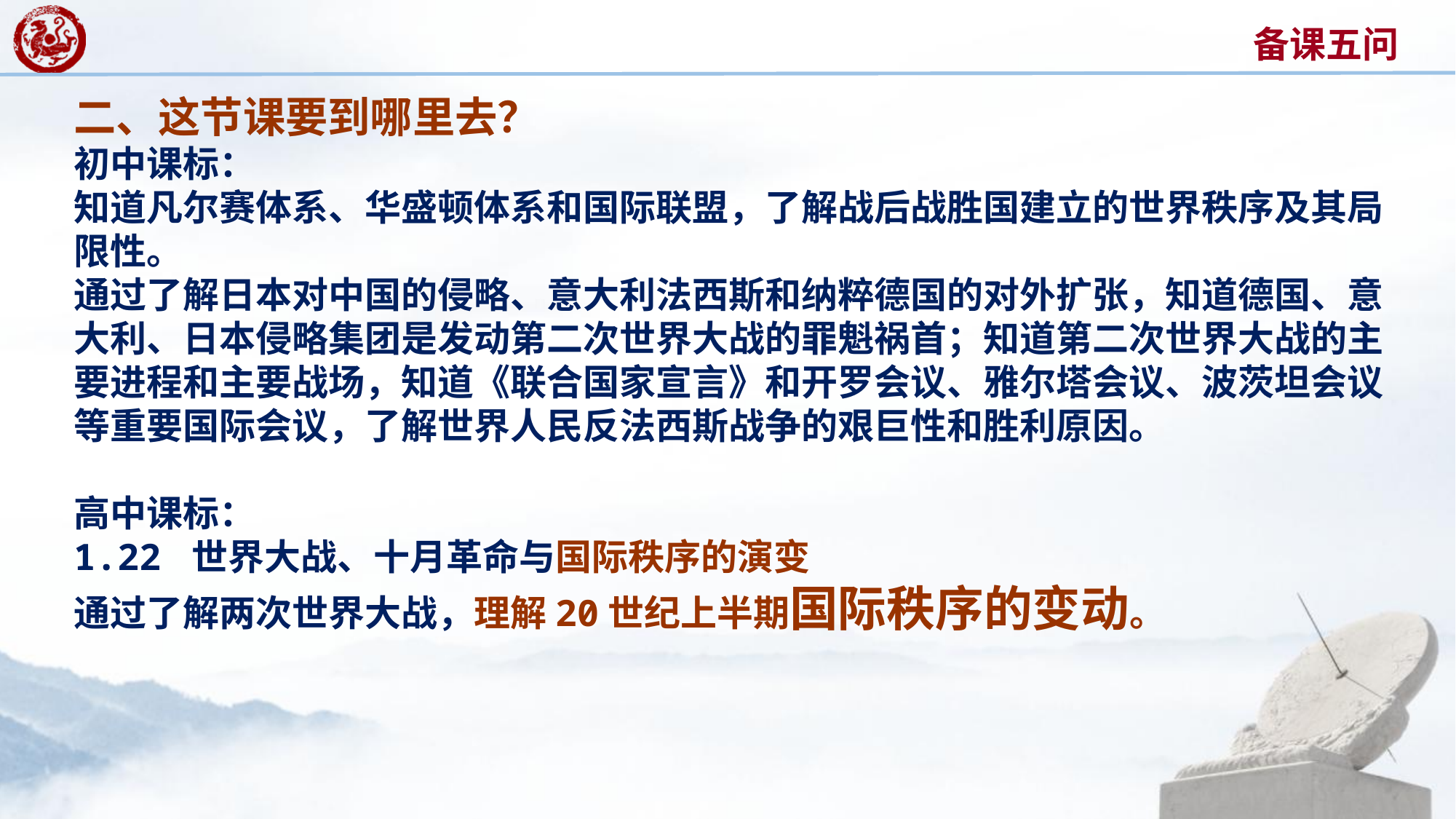

二、这节课要到哪里去？
初中课标：
知道凡尔赛体系、华盛顿体系和国际联盟，了解战后战胜国建立的世界秩序及其局限性。
通过了解日本对中国的侵略、意大利法西斯和纳粹德国的对外扩张，知道德国、意大利、日本侵略集团是发动第二次世界大战的罪魁祸首；知道第二次世界大战的主要进程和主要战场，知道《联合国家宣言》和开罗会议、雅尔塔会议、波茨坦会议等重要国际会议，了解世界人民反法西斯战争的艰巨性和胜利原因。

高中课标：
1.22 世界大战、十月革命与国际秩序的演变
通过了解两次世界大战，理解20世纪上半期国际秩序的变动。